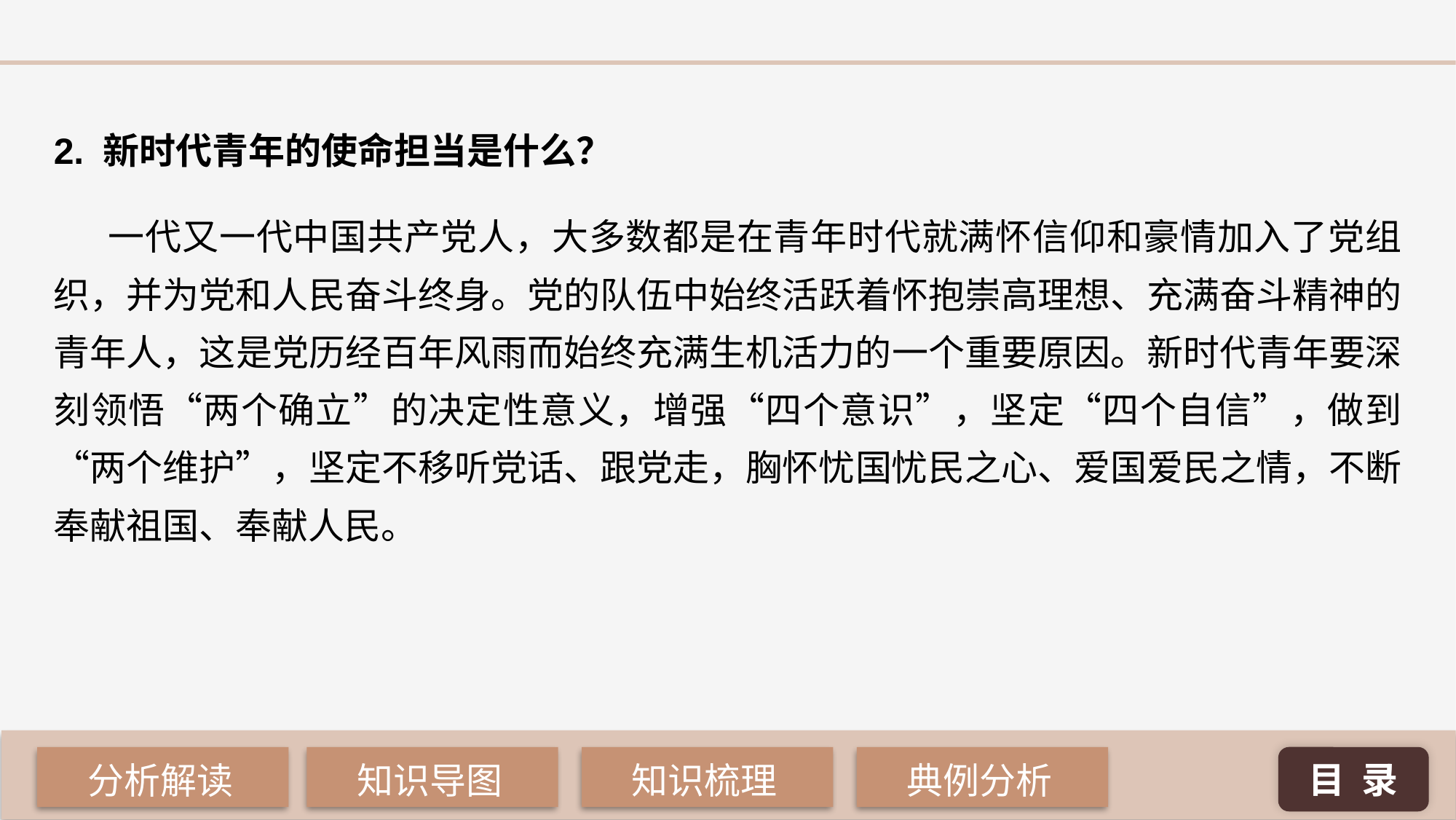

2. 新时代青年的使命担当是什么？
一代又一代中国共产党人，大多数都是在青年时代就满怀信仰和豪情加入了党组织，并为党和人民奋斗终身。党的队伍中始终活跃着怀抱崇高理想、充满奋斗精神的青年人，这是党历经百年风雨而始终充满生机活力的一个重要原因。新时代青年要深刻领悟“两个确立”的决定性意义，增强“四个意识”，坚定“四个自信”，做到“两个维护”，坚定不移听党话、跟党走，胸怀忧国忧民之心、爱国爱民之情，不断奉献祖国、奉献人民。